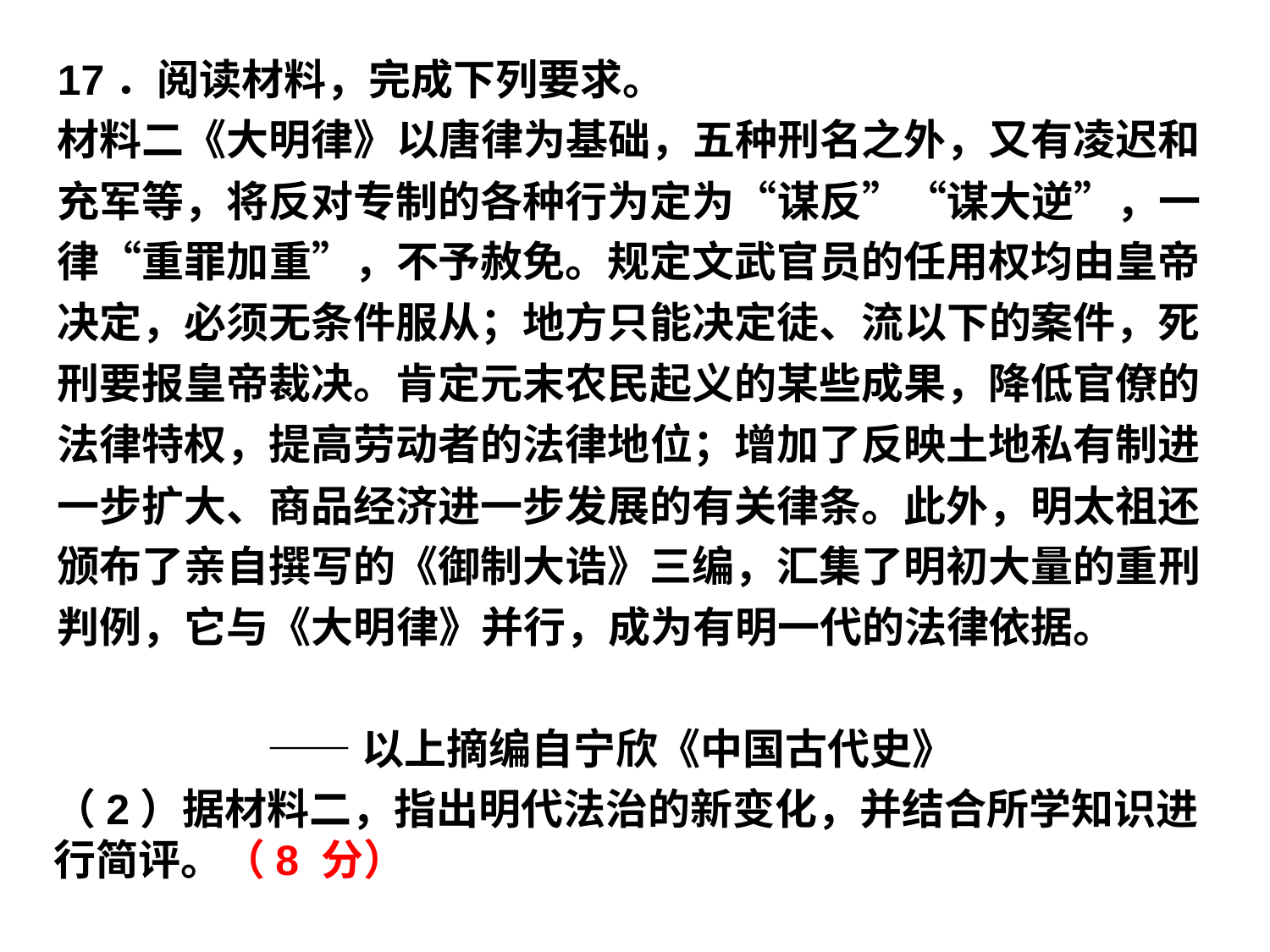

17．阅读材料，完成下列要求。
材料二《大明律》以唐律为基础，五种刑名之外，又有凌迟和充军等，将反对专制的各种行为定为“谋反”“谋大逆”，一律“重罪加重”，不予赦免。规定文武官员的任用权均由皇帝决定，必须无条件服从；地方只能决定徒、流以下的案件，死刑要报皇帝裁决。肯定元末农民起义的某些成果，降低官僚的法律特权，提高劳动者的法律地位；增加了反映土地私有制进
一步扩大、商品经济进一步发展的有关律条。此外，明太祖还颁布了亲自撰写的《御制大诰》三编，汇集了明初大量的重刑判例，它与《大明律》并行，成为有明一代的法律依据。
                      ——以上摘编自宁欣《中国古代史》
（2）据材料二，指出明代法治的新变化，并结合所学知识进行简评。（8 分）